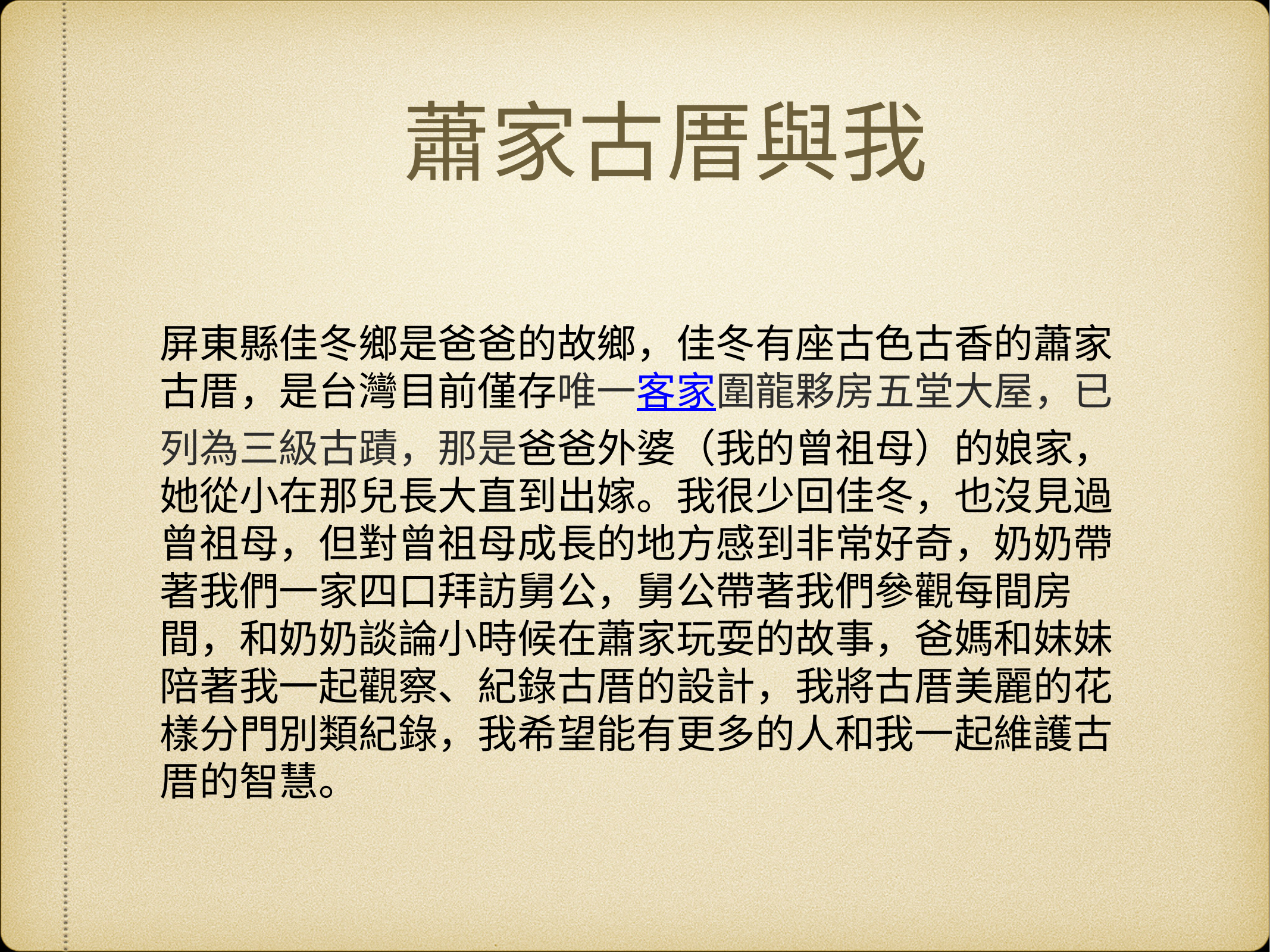

# 蕭家古厝與我
屏東縣佳冬鄉是爸爸的故鄉，佳冬有座古色古香的蕭家古厝，是台灣目前僅存唯一客家圍龍夥房五堂大屋，已列為三級古蹟，那是爸爸外婆（我的曾祖母）的娘家，她從小在那兒長大直到出嫁。我很少回佳冬，也沒見過曾祖母，但對曾祖母成長的地方感到非常好奇，奶奶帶著我們一家四口拜訪舅公，舅公帶著我們參觀每間房間，和奶奶談論小時候在蕭家玩耍的故事，爸媽和妹妹陪著我一起觀察、紀錄古厝的設計，我將古厝美麗的花樣分門別類紀錄，我希望能有更多的人和我一起維護古厝的智慧。